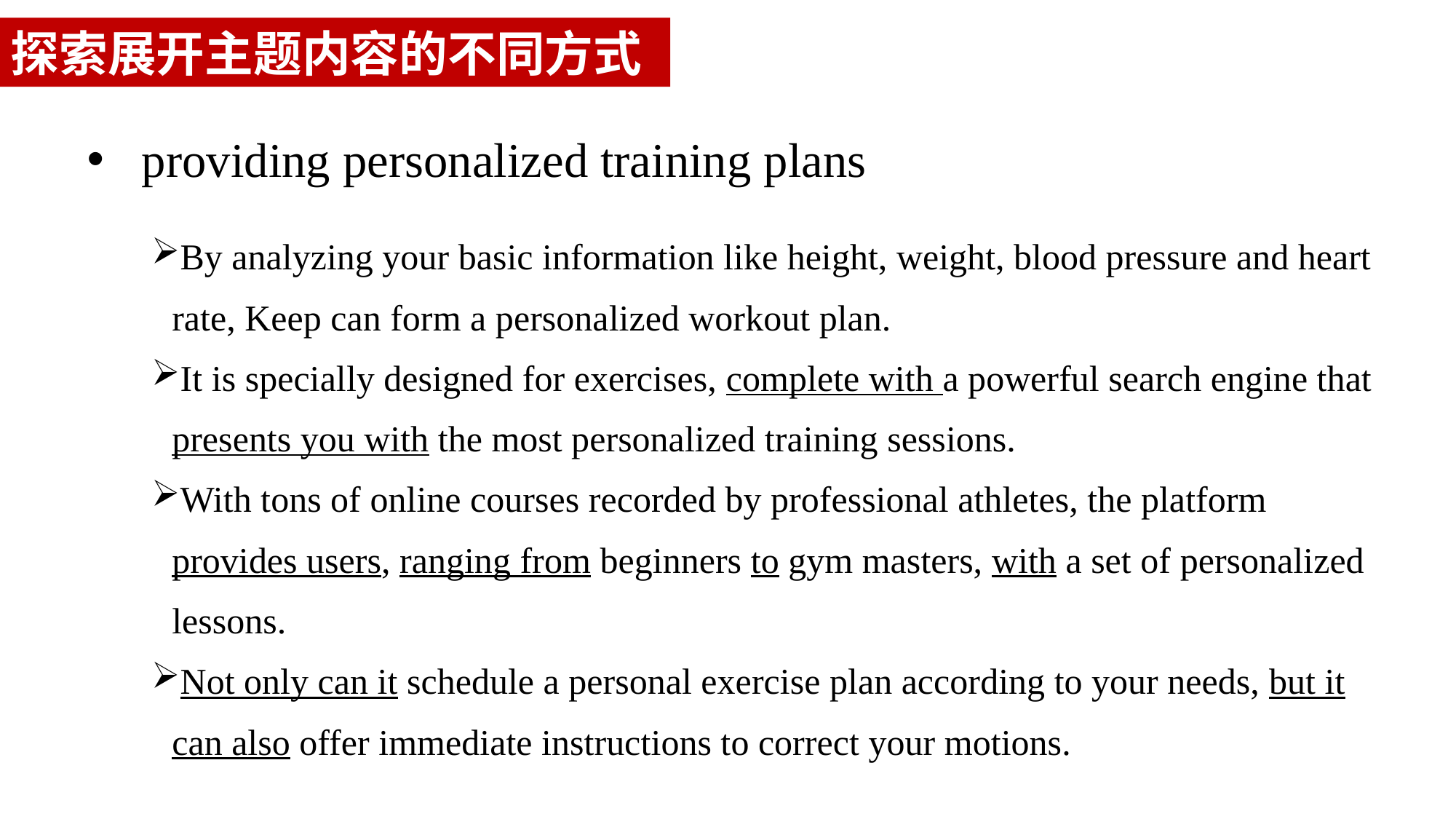

探索展开主题内容的不同方式

providing personalized training plans
By analyzing your basic information like height, weight, blood pressure and heart rate, Keep can form a personalized workout plan.
It is specially designed for exercises, complete with a powerful search engine that presents you with the most personalized training sessions.
With tons of online courses recorded by professional athletes, the platform provides users, ranging from beginners to gym masters, with a set of personalized lessons.
Not only can it schedule a personal exercise plan according to your needs, but it can also offer immediate instructions to correct your motions.